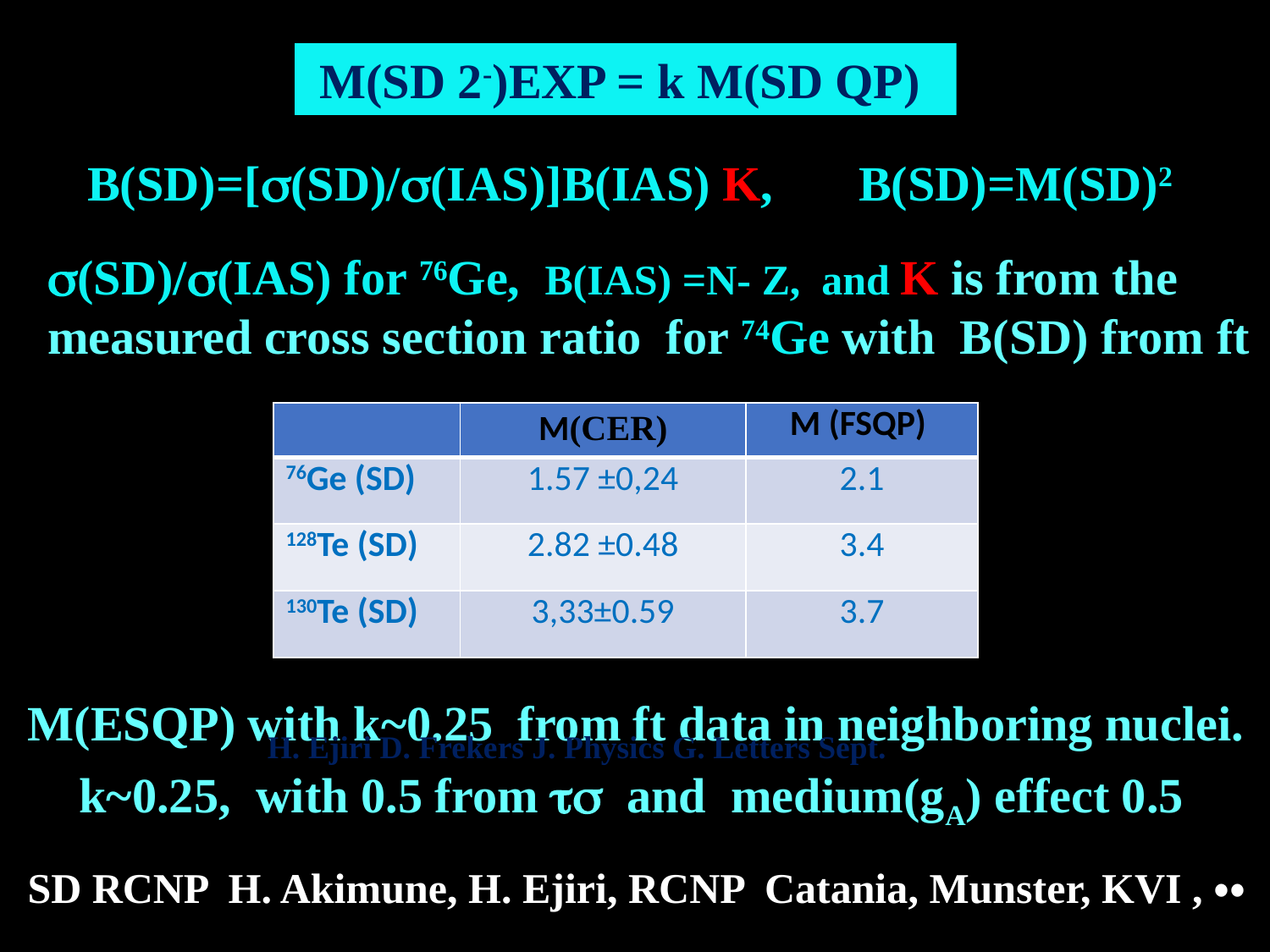

M(SD 2-)EXP = k M(SD QP)
B(SD)=[σ(SD)/σ(IAS)]B(IAS) K, 　B(SD)=M(SD)2
σ(SD)/σ(IAS) for 76Ge,  B(IAS) =N- Z,  and K is from the
measured cross section ratio  for 74Ge with  B(SD) from ft
|  | M(CER) | M (FSQP) |
| --- | --- | --- |
| 76Ge (SD) | 1.57 ±0,24 | 2.1 |
| 128Te (SD) | 2.82 ±0.48 | 3.4 |
| 130Te (SD) | 3,33±0.59 | 3.7 |
M(ESQP) with k~0.25  from ft data in neighboring nuclei.
H. Ejiri D. Frekers J. Physics G. Letters Sept.
   k~0.25,  with 0.5 from τσ  and  medium(gA) effect 0.5
SD RCNP  H. Akimune, H. Ejiri, RCNP  Catania, Munster, KVI ,・・